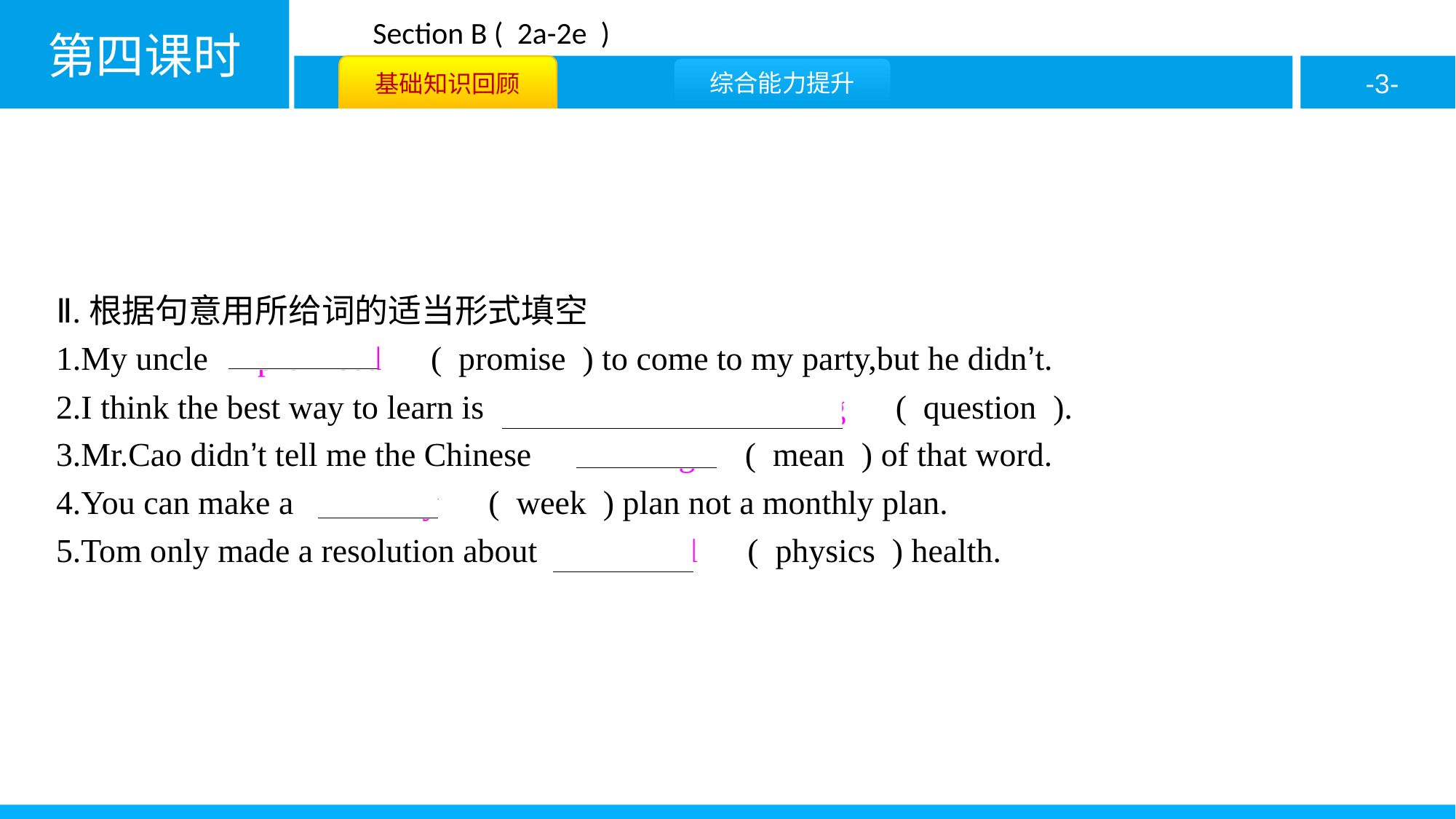

Ⅱ.根据句意用所给词的适当形式填空
1.My uncle　promised　(  promise  ) to come to my party,but he didn’t.
2.I think the best way to learn is　to question/questioning　(  question  ).
3.Mr.Cao didn’t tell me the Chinese　meaning　(  mean  ) of that word.
4.You can make a　weekly　(  week  ) plan not a monthly plan.
5.Tom only made a resolution about　physical　(  physics  ) health.